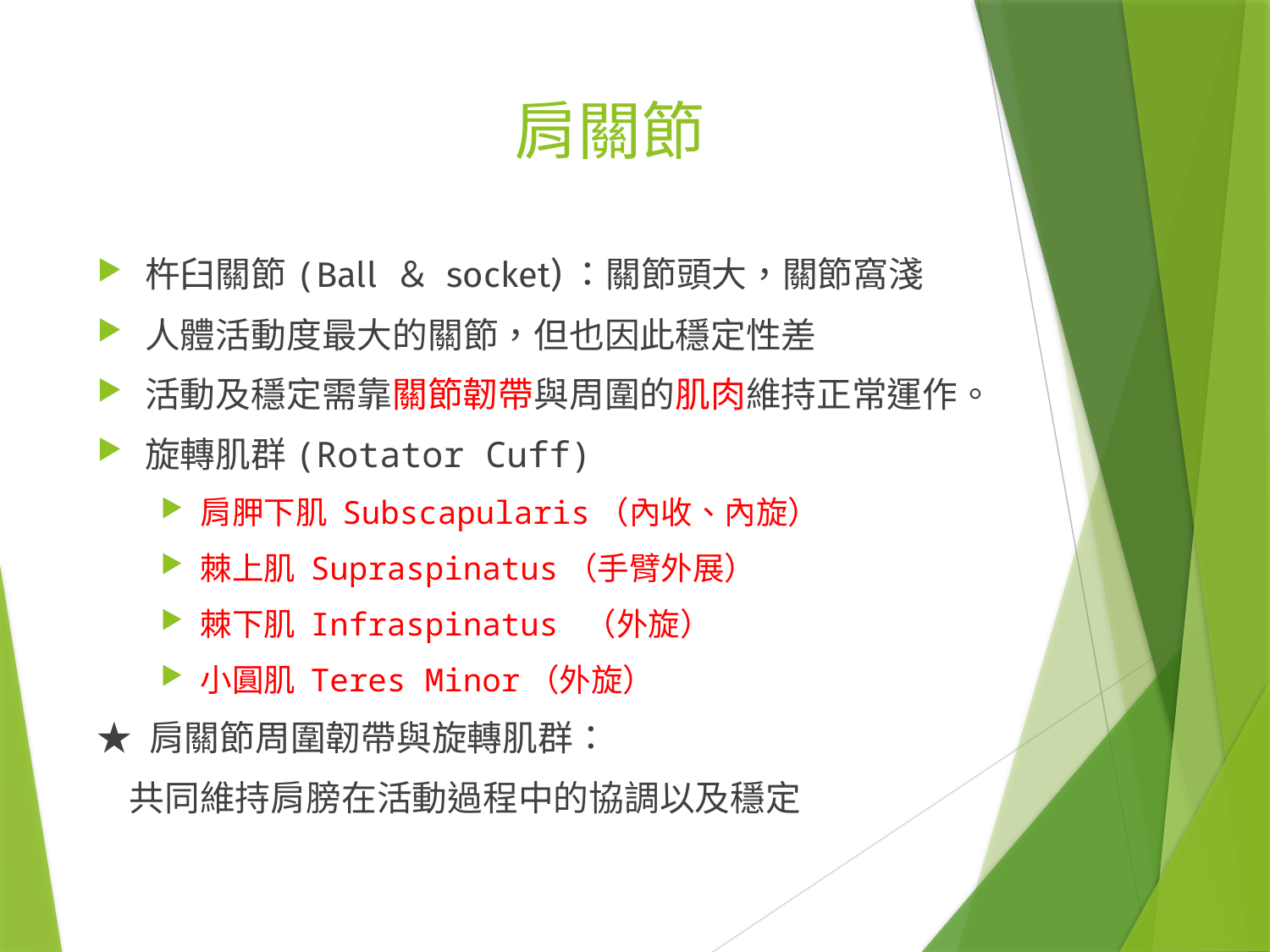

# 肩關節
杵臼關節(Ball ＆ socket)：關節頭大，關節窩淺
人體活動度最大的關節，但也因此穩定性差
活動及穩定需靠關節韌帶與周圍的肌肉維持正常運作。
旋轉肌群(Rotator Cuff)
肩胛下肌 Subscapularis（內收、內旋）
棘上肌 Supraspinatus（手臂外展）
棘下肌 Infraspinatus （外旋）
小圓肌 Teres Minor（外旋）
★ 肩關節周圍韌帶與旋轉肌群：
   共同維持肩膀在活動過程中的協調以及穩定